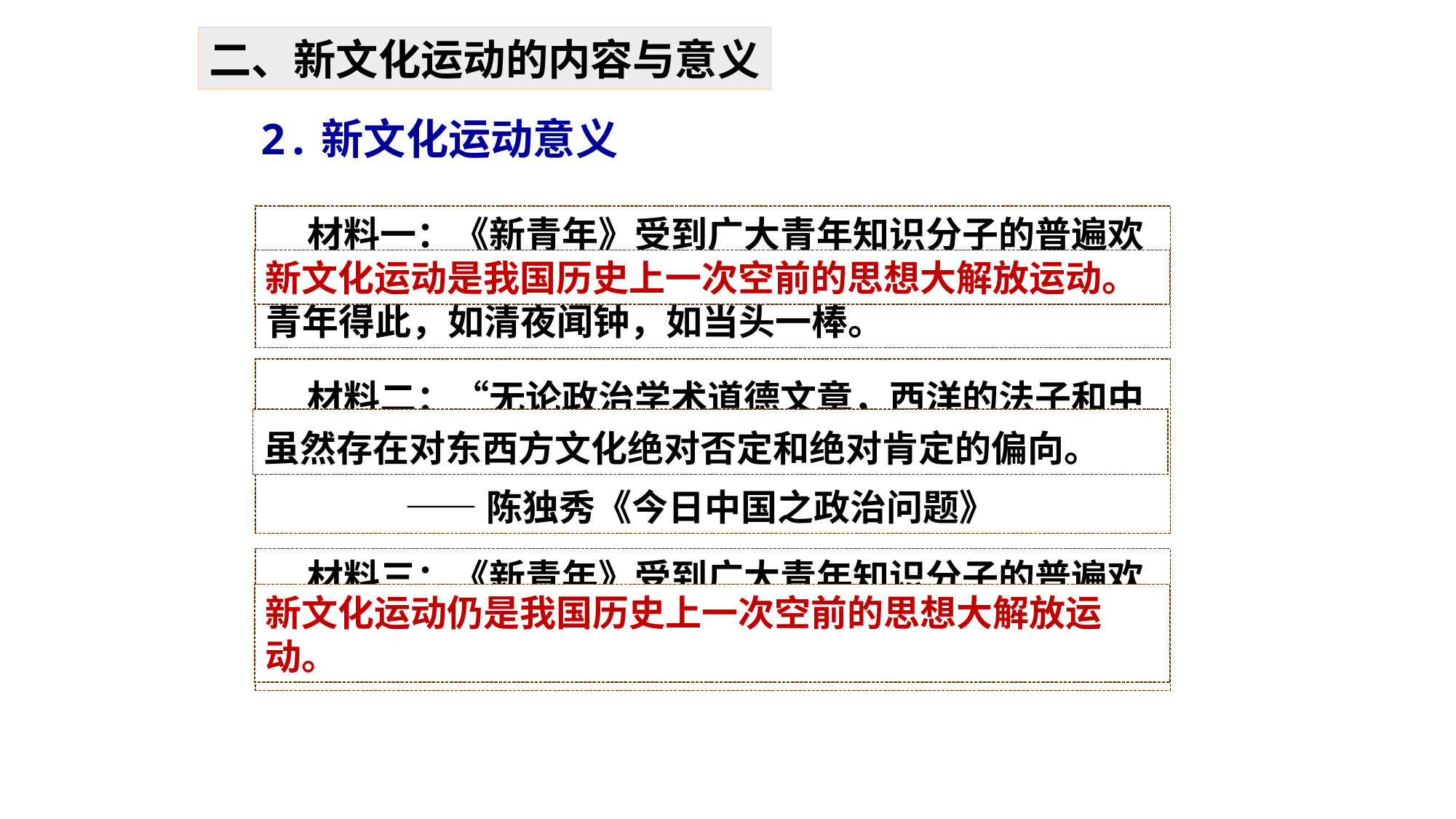

二、新文化运动的内容与意义
2.新文化运动意义
    材料一：《新青年》受到广大青年知识分子的普遍欢迎，被誉为“青年界之金针”和青年的“良师益友”。青年得此，如清夜闻钟，如当头一棒。
新文化运动是我国历史上一次空前的思想大解放运动。
    材料二：“无论政治学术道德文章，西洋的法子和中国的法子，绝对是两样，断不可调和迁就。”
                 ——陈独秀《今日中国之政治问题》
虽然存在对东西方文化绝对否定和绝对肯定的偏向。
    材料三：《新青年》受到广大青年知识分子的普遍欢迎，被誉为“青年界之金针”和青年的“良师益友”。青年得此，如清夜闻钟，如当头一棒。
新文化运动仍是我国历史上一次空前的思想大解放运动。

    新文化运动是我国历史上一次空前的思想大解放运动。它启发着人们追求民主和科学，探索救国救民的真理，为马克思主义在中国的传播创造了条件。但也存在对东西方文化绝对否定或绝对肯定的偏向。